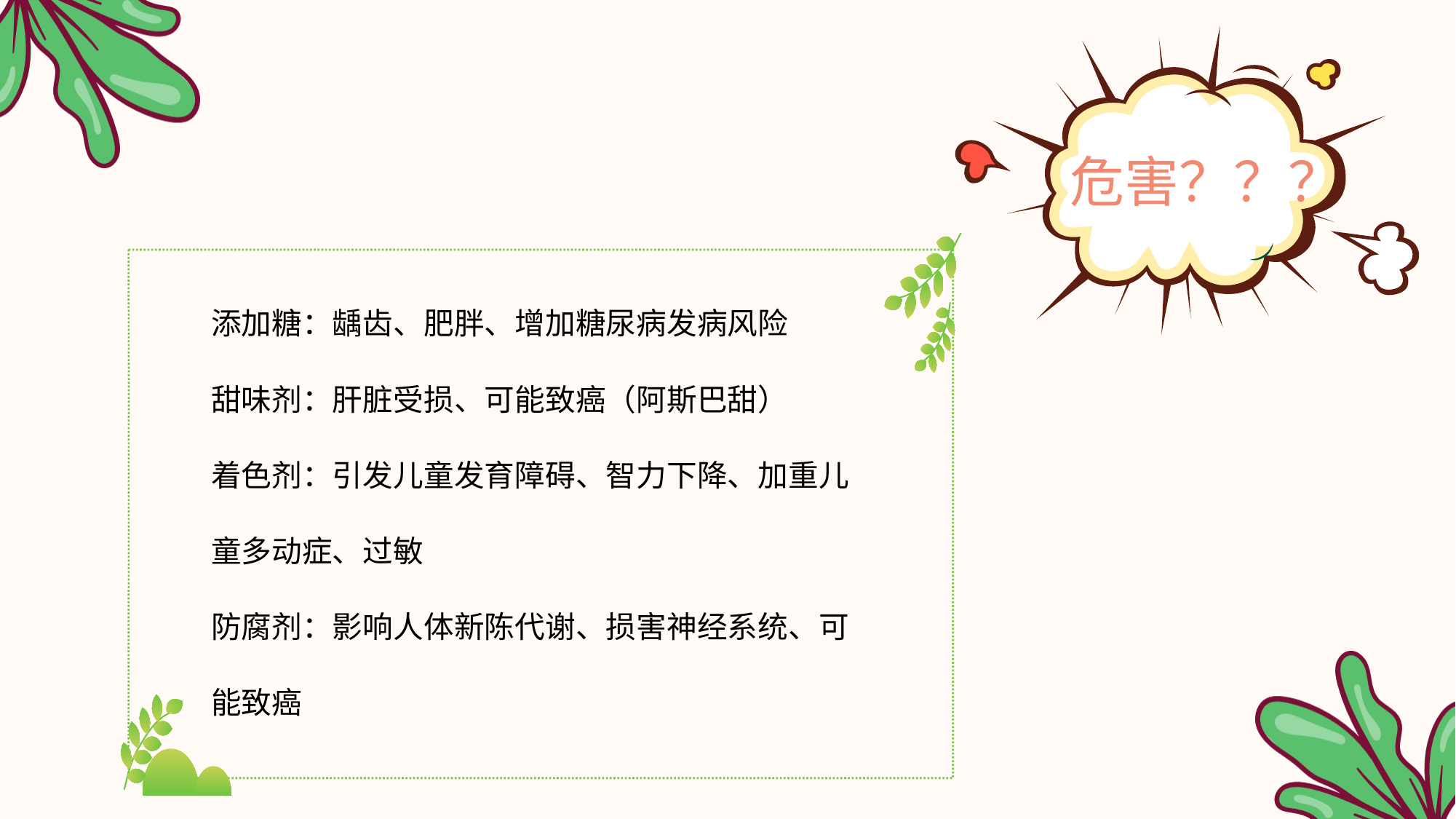

危害？？？

添加糖：龋齿、肥胖、增加糖尿病发病风险
甜味剂：肝脏受损、可能致癌（阿斯巴甜）
着色剂：引发儿童发育障碍、智力下降、加重儿童多动症、过敏
防腐剂：影响人体新陈代谢、损害神经系统、可能致癌